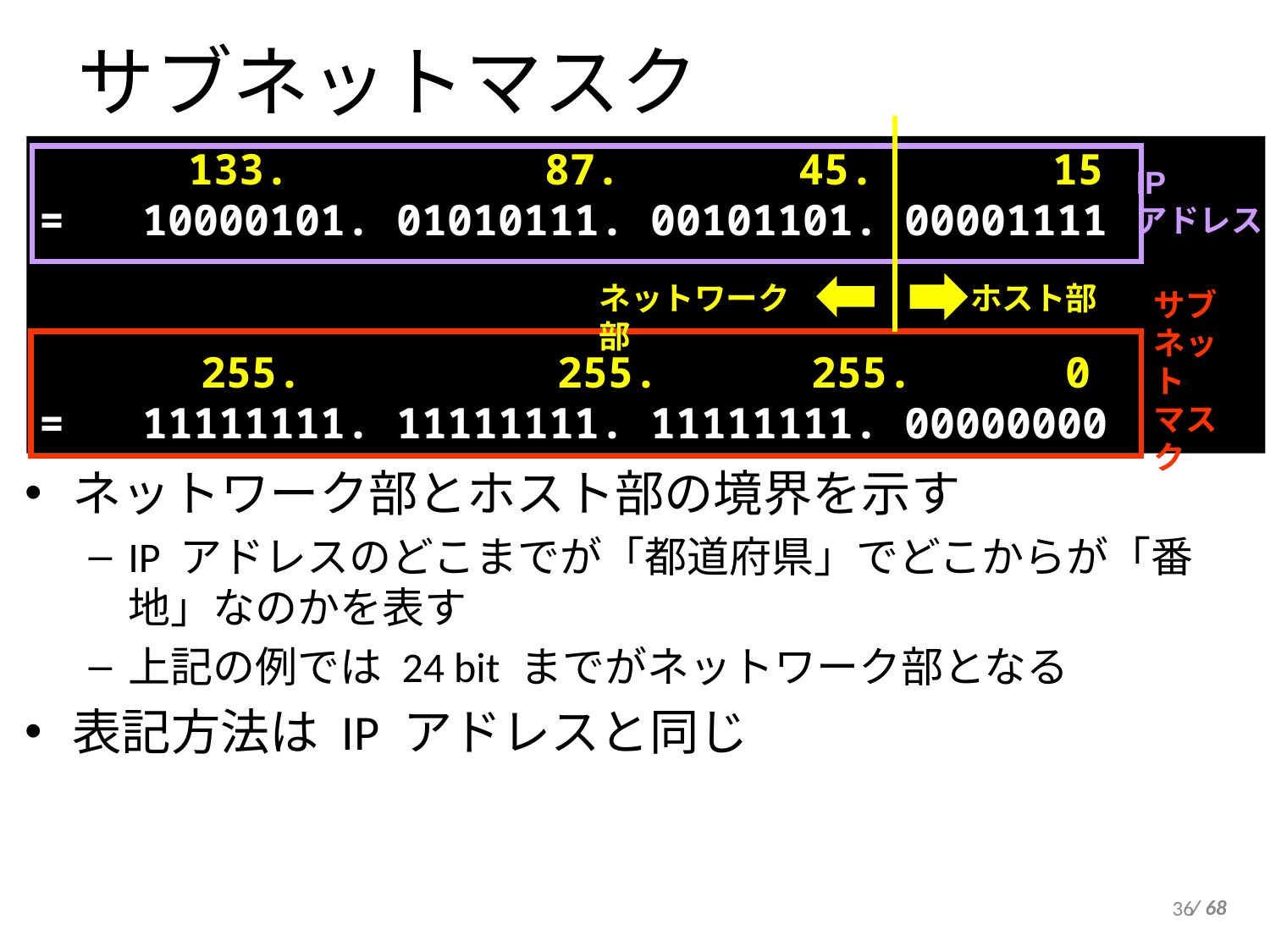

サブネットマスク
133.			87.		45.		15
= 	10000101.	01010111.	00101101.	00001111

255.			255.		255.		0
= 	11111111.	11111111.	11111111.	00000000

IP
アドレス

ネットワーク部
ホスト部

サブネット
マスク

ネットワーク部とホスト部の境界を示す
IP アドレスのどこまでが「都道府県」でどこからが「番地」なのかを表す
上記の例では 24 bit までがネットワーク部となる
表記方法は IP アドレスと同じ
36